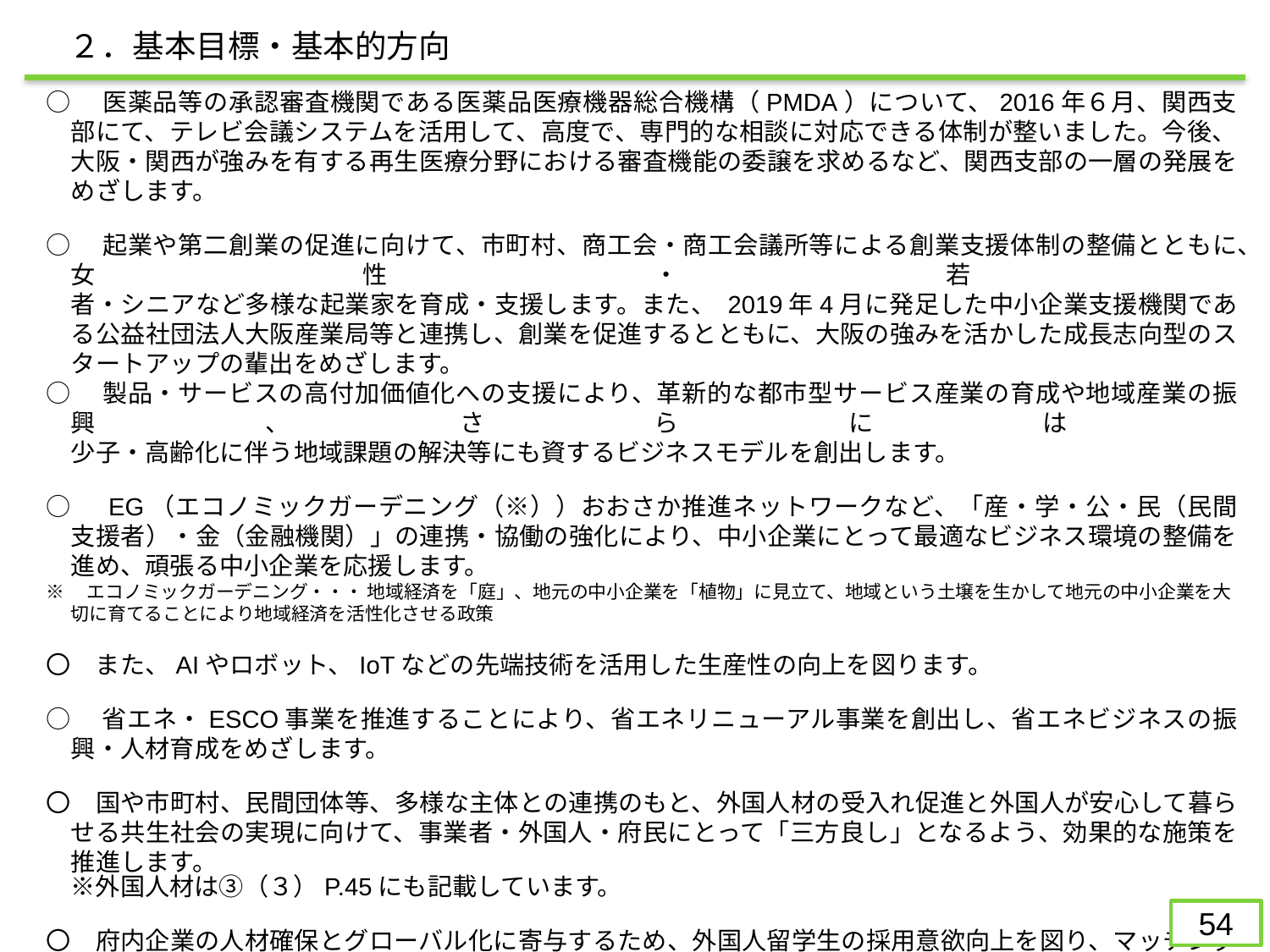

２．基本目標・基本的方向
○　医薬品等の承認審査機関である医薬品医療機器総合機構（PMDA）について、2016年６月、関西支部にて、テレビ会議システムを活用して、高度で、専門的な相談に対応できる体制が整いました。今後、大阪・関西が強みを有する再生医療分野における審査機能の委譲を求めるなど、関西支部の一層の発展をめざします。

○　起業や第二創業の促進に向けて、市町村、商工会・商工会議所等による創業支援体制の整備とともに、女性・若
者・シニアなど多様な起業家を育成・支援します。また、 2019年4月に発足した中小企業支援機関である公益社団法人大阪産業局等と連携し、創業を促進するとともに、大阪の強みを活かした成長志向型のスタートアップの輩出をめざします。
○　製品・サービスの高付加価値化への支援により、革新的な都市型サービス産業の育成や地域産業の振興、さらには
少子・高齢化に伴う地域課題の解決等にも資するビジネスモデルを創出します。

○　EG（エコノミックガーデニング（※））おおさか推進ネットワークなど、「産・学・公・民（民間支援者）・金（金融機関）」の連携・協働の強化により、中小企業にとって最適なビジネス環境の整備を進め、頑張る中小企業を応援します。
※　エコノミックガーデニング・・・ 地域経済を「庭」、地元の中小企業を「植物」に見立て、地域という土壌を生かして地元の中小企業を大切に育てることにより地域経済を活性化させる政策

〇　また、AIやロボット、IoTなどの先端技術を活用した生産性の向上を図ります。

○　省エネ・ESCO事業を推進することにより、省エネリニューアル事業を創出し、省エネビジネスの振興・人材育成をめざします。

〇　国や市町村、民間団体等、多様な主体との連携のもと、外国人材の受入れ促進と外国人が安心して暮らせる共生社会の実現に向けて、事業者・外国人・府民にとって「三方良し」となるよう、効果的な施策を推進します。
　※外国人材は③（３）P.45にも記載しています。

〇　府内企業の人材確保とグローバル化に寄与するため、外国人留学生の採用意欲向上を図り、マッチングの促進と職場定着を支援します。

〇　府内企業への就職につなげるため、府内大学との連携により、低学年次から継続的に学生志向に合う地域企業や成長企業と学生との接点を創出します。また、ＵＩＪターン就職に係る協定を締結した東京圏の８大学との連携に
   よる府内企業等の情報発信を実施します。
54